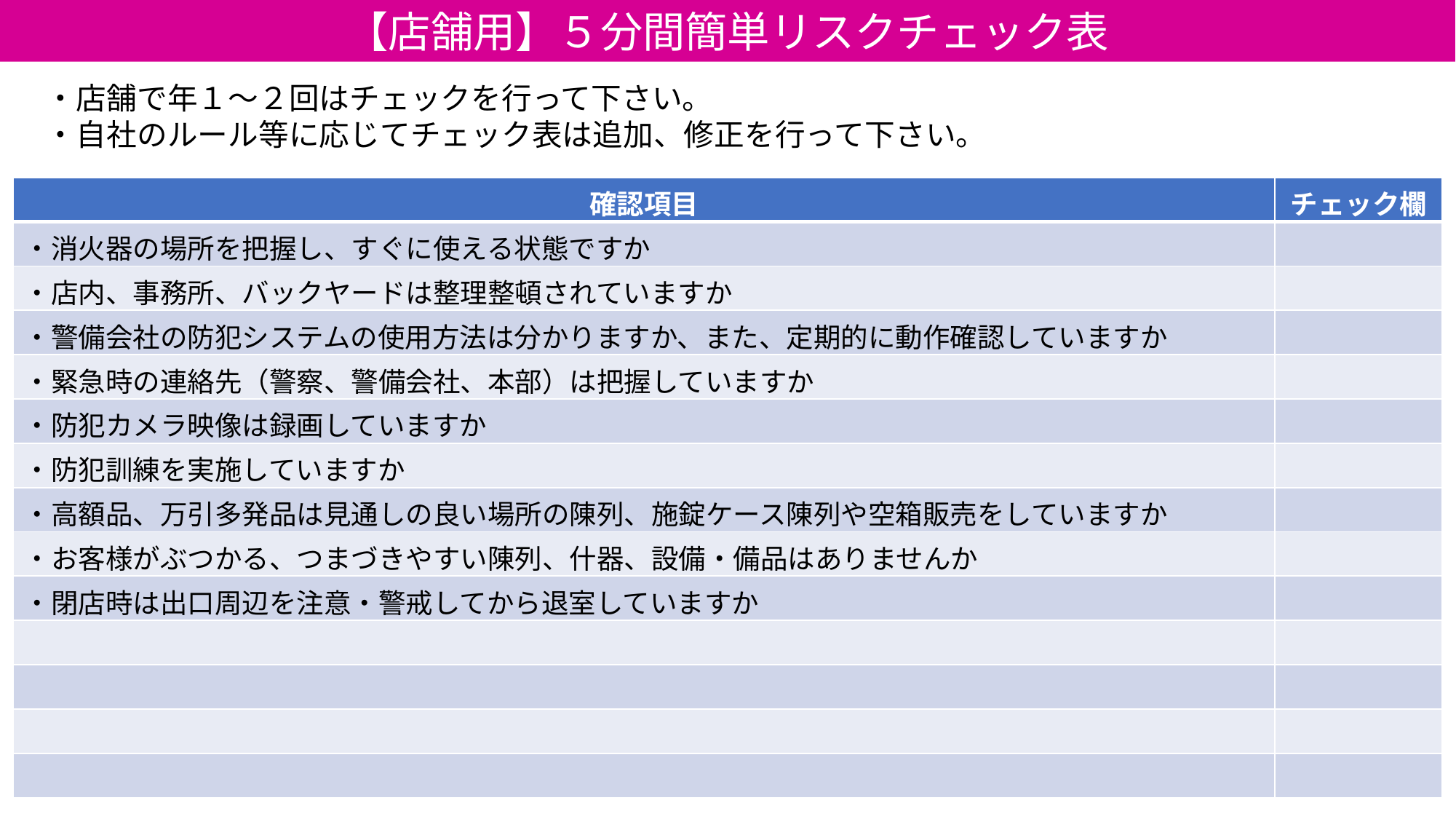

【店舗用】５分間簡単リスクチェック表
　・店舗で年１～２回はチェックを行って下さい。
　・自社のルール等に応じてチェック表は追加、修正を行って下さい。
| 確認項目 | チェック欄 |
| --- | --- |
| ・消火器の場所を把握し、すぐに使える状態ですか |  |
| ・店内、事務所、バックヤードは整理整頓されていますか |  |
| ・警備会社の防犯システムの使用方法は分かりますか、また、定期的に動作確認していますか |  |
| ・緊急時の連絡先（警察、警備会社、本部）は把握していますか |  |
| ・防犯カメラ映像は録画していますか |  |
| ・防犯訓練を実施していますか |  |
| ・高額品、万引多発品は見通しの良い場所の陳列、施錠ケース陳列や空箱販売をしていますか |  |
| ・お客様がぶつかる、つまづきやすい陳列、什器、設備・備品はありませんか |  |
| ・閉店時は出口周辺を注意・警戒してから退室していますか |  |
|  |  |
|  |  |
|  |  |
|  |  |